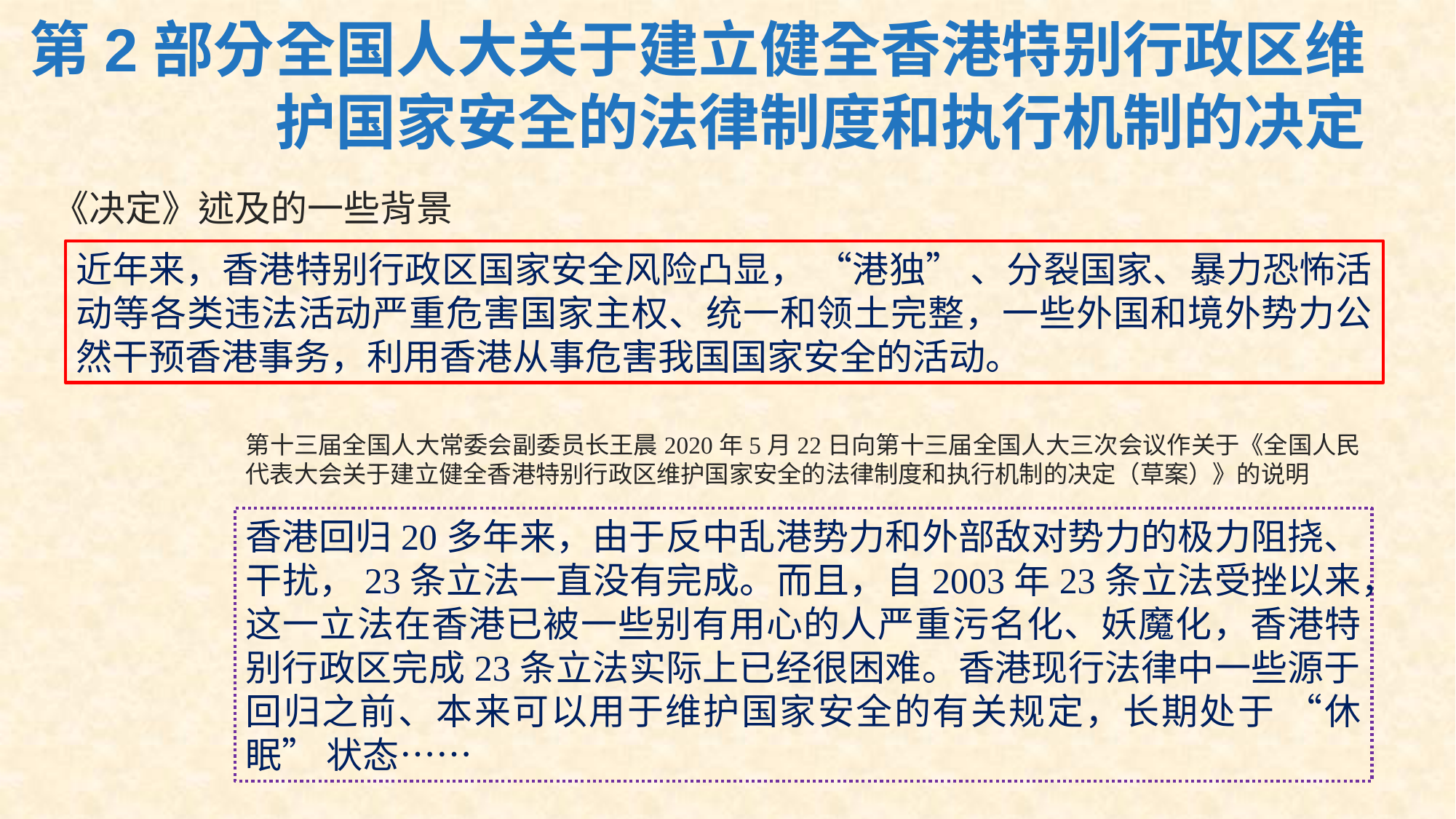

# 第2部分	全国人大关于建立健全香港特别行政区维护国家安全的法律制度和执行机制的决定
《决定》述及的一些背景
近年来，香港特别行政区国家安全风险凸显， “港独” 、分裂国家、暴力恐怖活动等各类违法活动严重危害国家主权、统一和领土完整，一些外国和境外势力公然干预香港事务，利用香港从事危害我国国家安全的活动。
第十三届全国人大常委会副委员长王晨2020年5月22日向第十三届全国人大三次会议作关于《全国人民代表大会关于建立健全香港特别行政区维护国家安全的法律制度和执行机制的决定（草案）》的说明
香港回归20多年来，由于反中乱港势力和外部敌对势力的极力阻挠、干扰，23条立法一直没有完成。而且，自2003年23条立法受挫以来，这一立法在香港已被一些别有用心的人严重污名化、妖魔化，香港特别行政区完成23条立法实际上已经很困难。香港现行法律中一些源于回归之前、本来可以用于维护国家安全的有关规定，长期处于 “休眠” 状态……